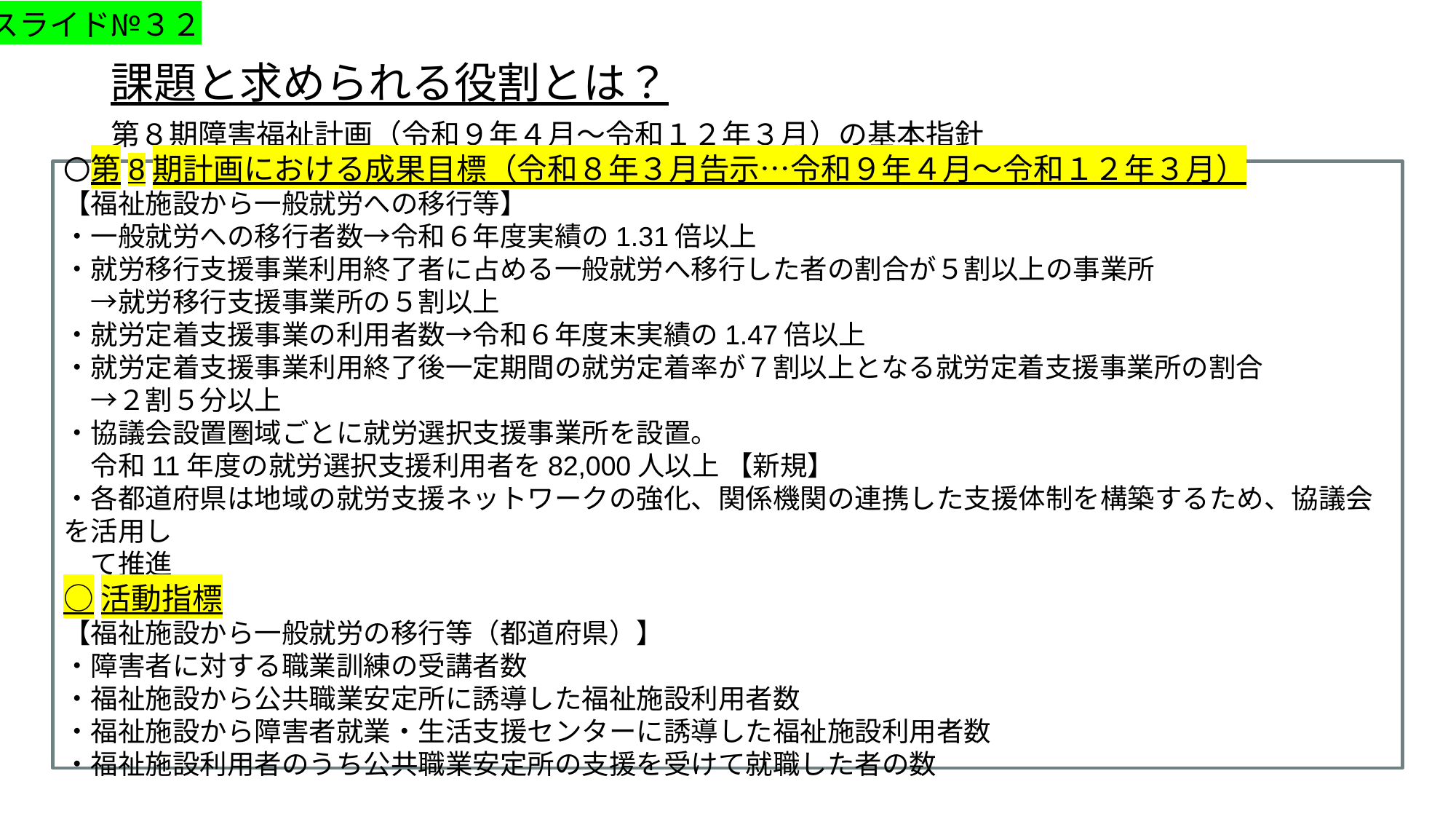

スライド№３２
# 課題と求められる役割とは？ 第８期障害福祉計画（令和９年４月～令和１２年３月）の基本指針
〇第8期計画における成果目標（令和８年３月告示…令和９年４月～令和１２年３月）
【福祉施設から一般就労への移行等】
・一般就労への移行者数→令和６年度実績の1.31倍以上
・就労移行支援事業利用終了者に占める一般就労へ移行した者の割合が５割以上の事業所
　→就労移行支援事業所の５割以上
・就労定着支援事業の利用者数→令和６年度末実績の1.47倍以上
・就労定着支援事業利用終了後一定期間の就労定着率が７割以上となる就労定着支援事業所の割合
　→２割５分以上
・協議会設置圏域ごとに就労選択支援事業所を設置。
　令和11年度の就労選択支援利用者を82,000人以上 【新規】
・各都道府県は地域の就労支援ネットワークの強化、関係機関の連携した支援体制を構築するため、協議会を活用し
　て推進
○活動指標
【福祉施設から一般就労の移行等（都道府県）】
・障害者に対する職業訓練の受講者数
・福祉施設から公共職業安定所に誘導した福祉施設利用者数
・福祉施設から障害者就業・生活支援センターに誘導した福祉施設利用者数
・福祉施設利用者のうち公共職業安定所の支援を受けて就職した者の数